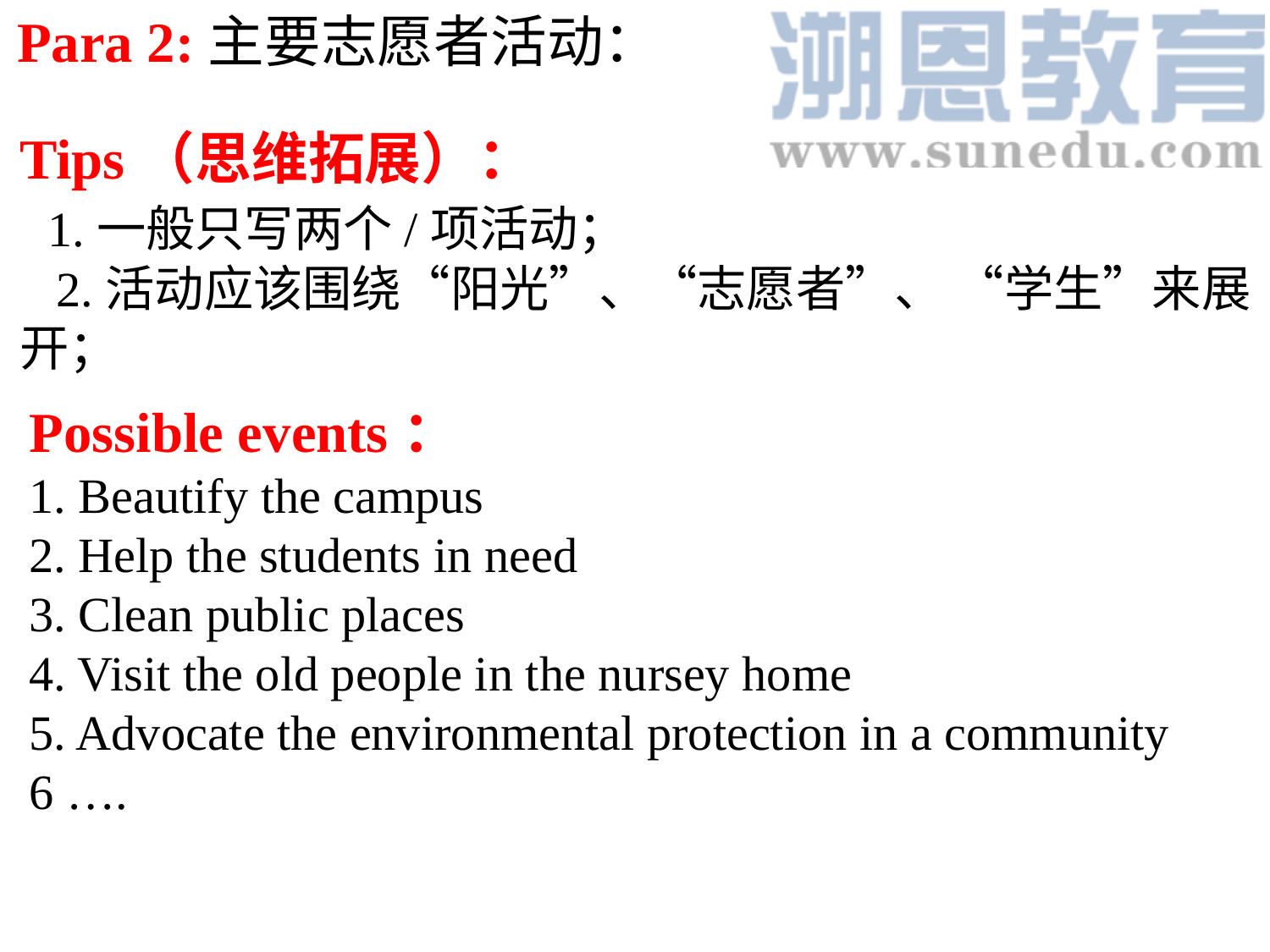

Para 2:主要志愿者活动：

Tips（思维拓展）：
  1.一般只写两个/项活动；
   2.活动应该围绕“阳光”、“志愿者”、 “学生”来展开；

Possible events：
1. Beautify the campus
2. Help the students in need
3. Clean public places
4. Visit the old people in the nursey home
5. Advocate the environmental protection in a community
6 ….